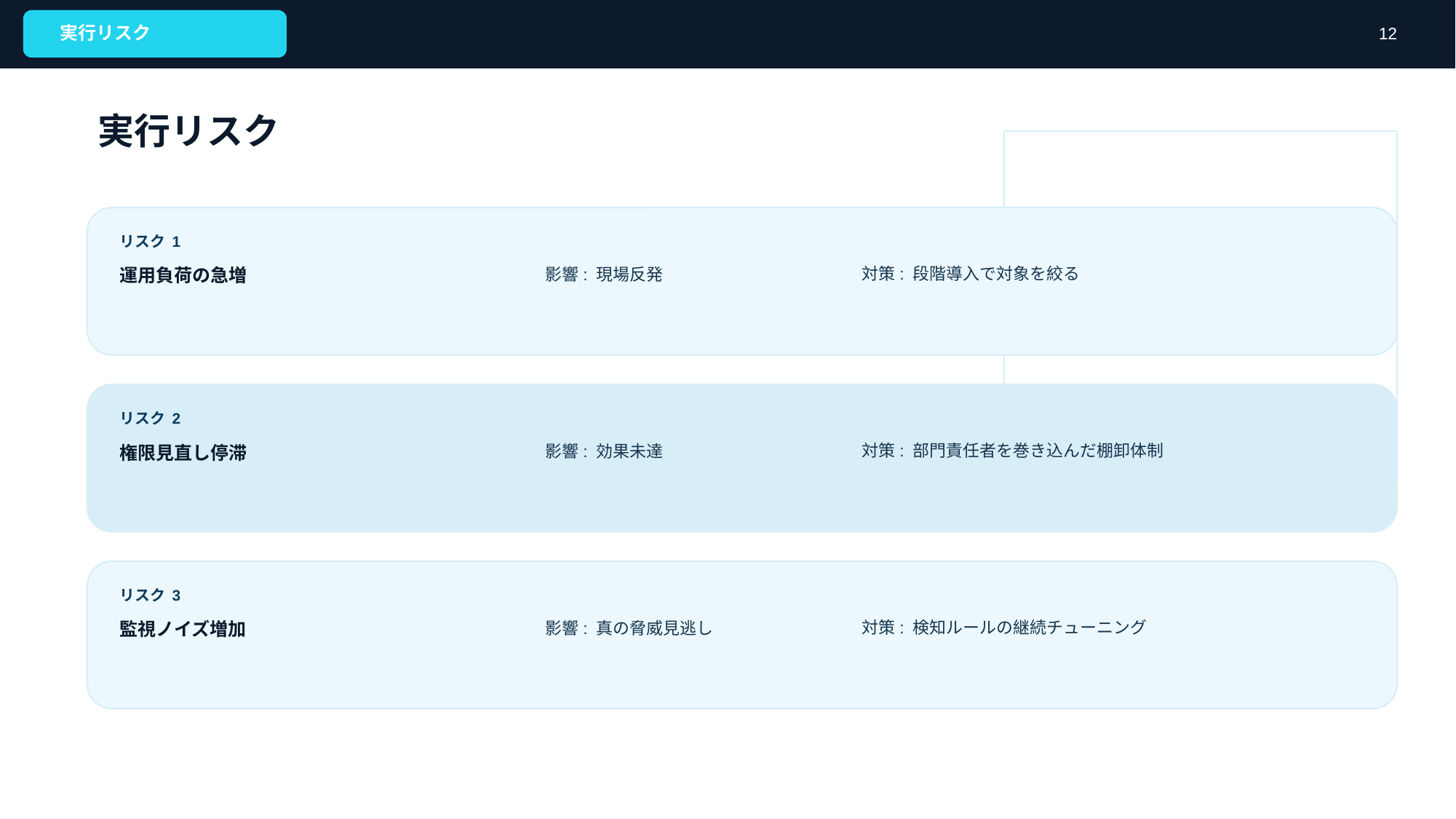

実行リスク
12
実行リスク

リスク 1
運用負荷の急増
影響: 現場反発
対策: 段階導入で対象を絞る

リスク 2
権限見直し停滞
影響: 効果未達
対策: 部門責任者を巻き込んだ棚卸体制

リスク 3
監視ノイズ増加
影響: 真の脅威見逃し
対策: 検知ルールの継続チューニング